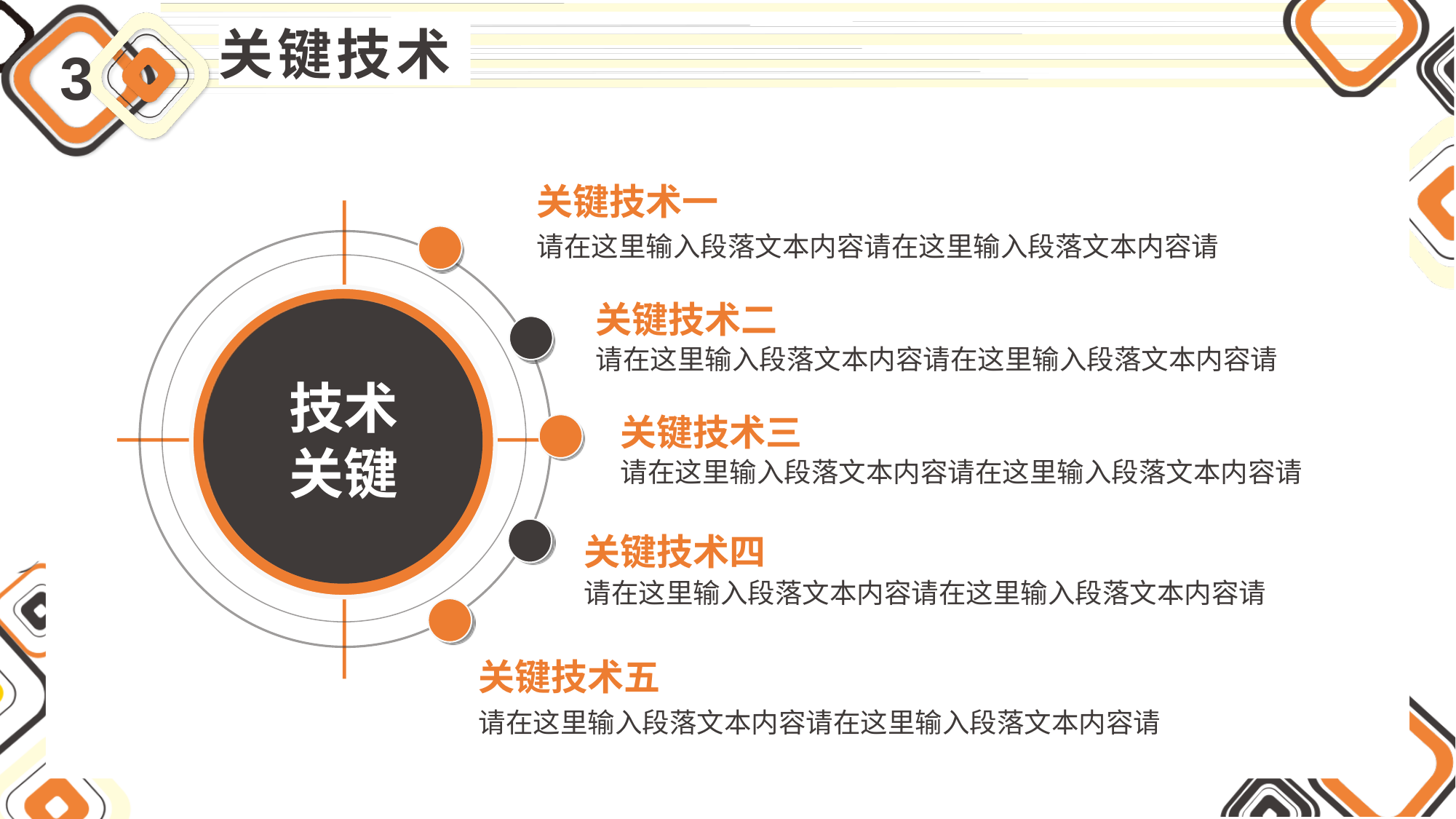

关键技术
3
关键技术一

技术
关键
请在这里输入段落文本内容请在这里输入段落文本内容请

关键技术二

请在这里输入段落文本内容请在这里输入段落文本内容请
关键技术三

请在这里输入段落文本内容请在这里输入段落文本内容请

关键技术四
请在这里输入段落文本内容请在这里输入段落文本内容请

关键技术五
请在这里输入段落文本内容请在这里输入段落文本内容请